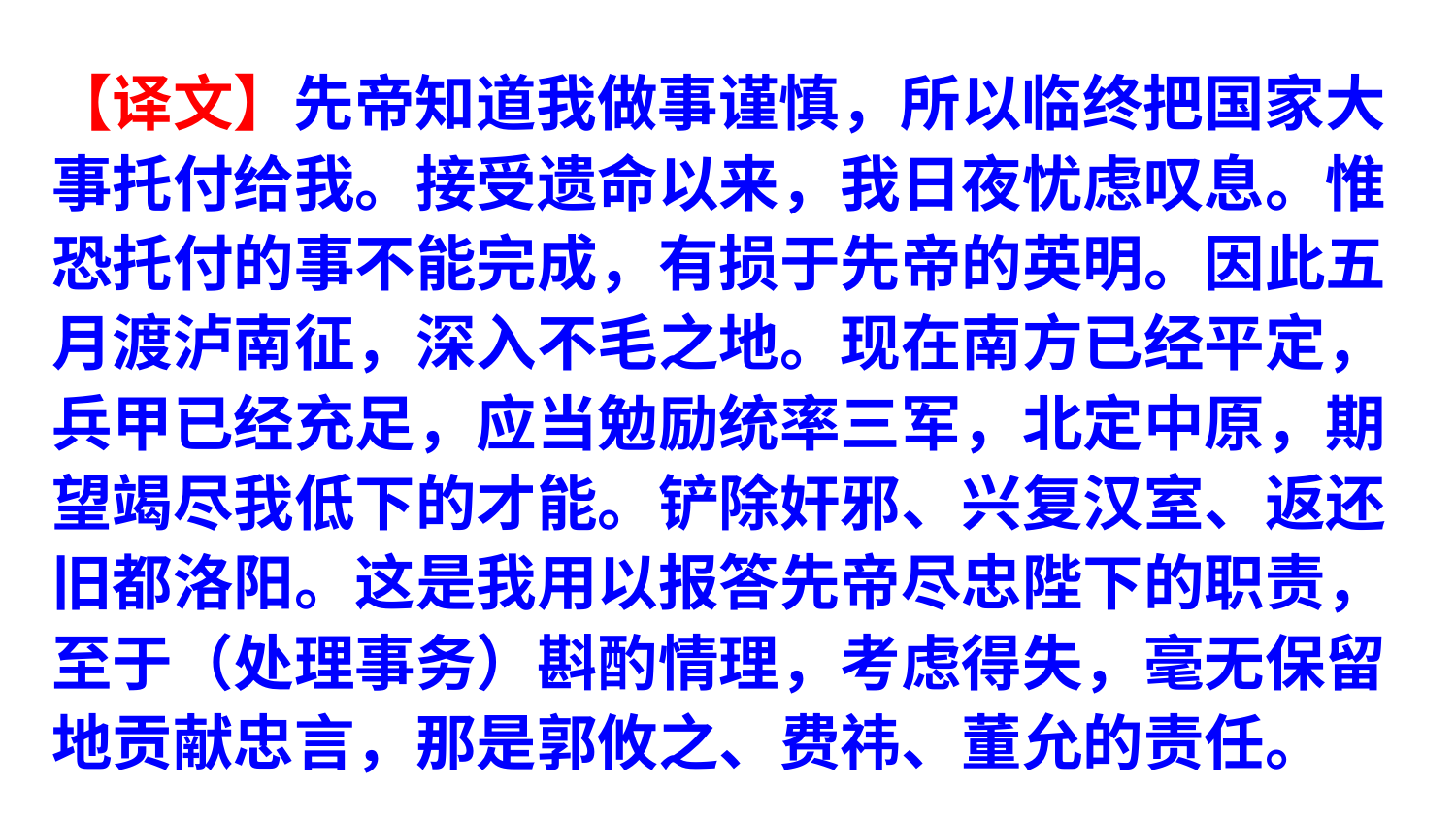

【译文】先帝知道我做事谨慎，所以临终把国家大事托付给我。接受遗命以来，我日夜忧虑叹息。惟恐托付的事不能完成，有损于先帝的英明。因此五月渡泸南征，深入不毛之地。现在南方已经平定，兵甲已经充足，应当勉励统率三军，北定中原，期望竭尽我低下的才能。铲除奸邪、兴复汉室、返还旧都洛阳。这是我用以报答先帝尽忠陛下的职责，至于（处理事务）斟酌情理，考虑得失，毫无保留地贡献忠言，那是郭攸之、费祎、董允的责任。